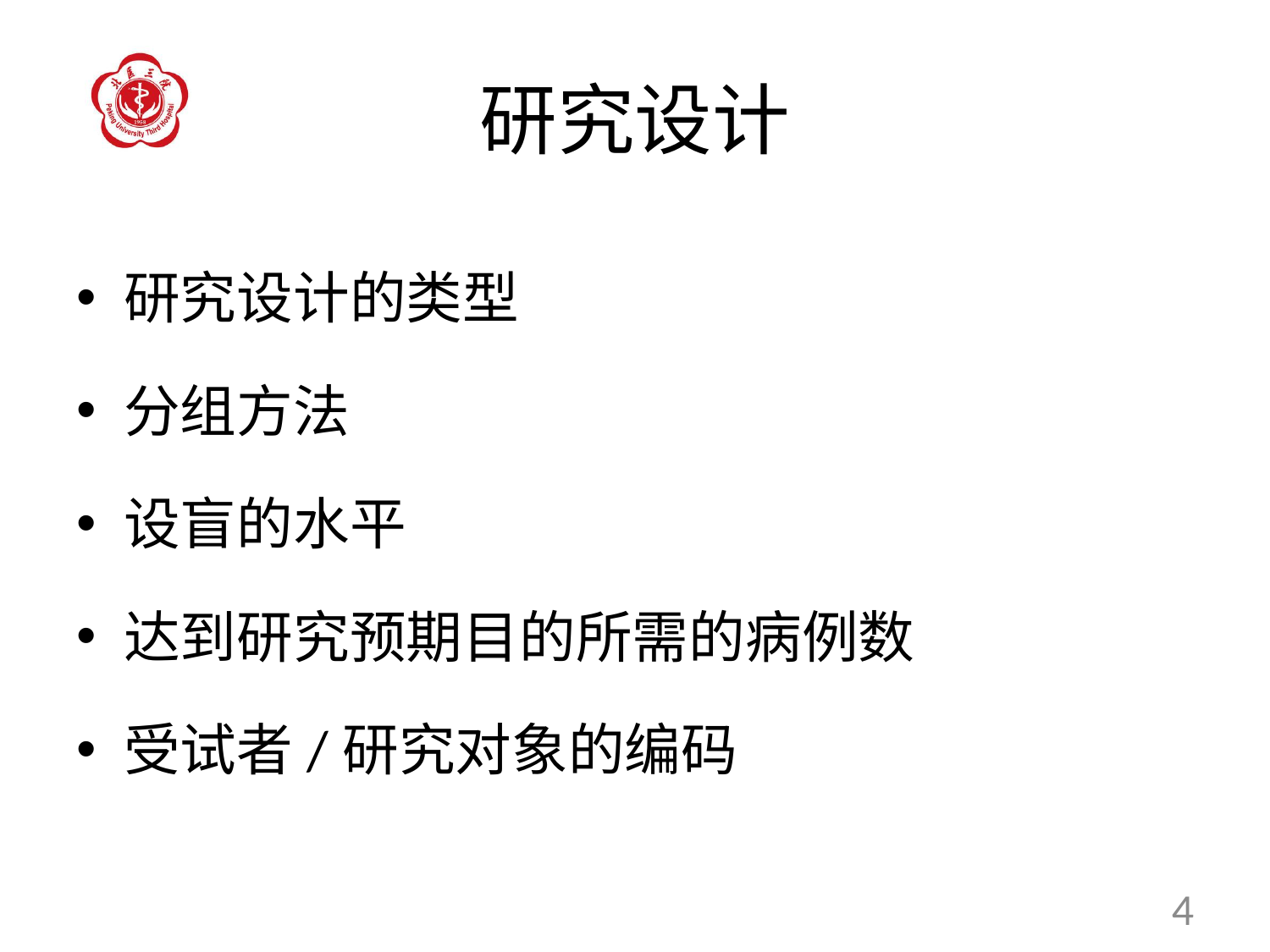

# 研究设计
研究设计的类型
分组方法
设盲的水平
达到研究预期目的所需的病例数
受试者/研究对象的编码

4